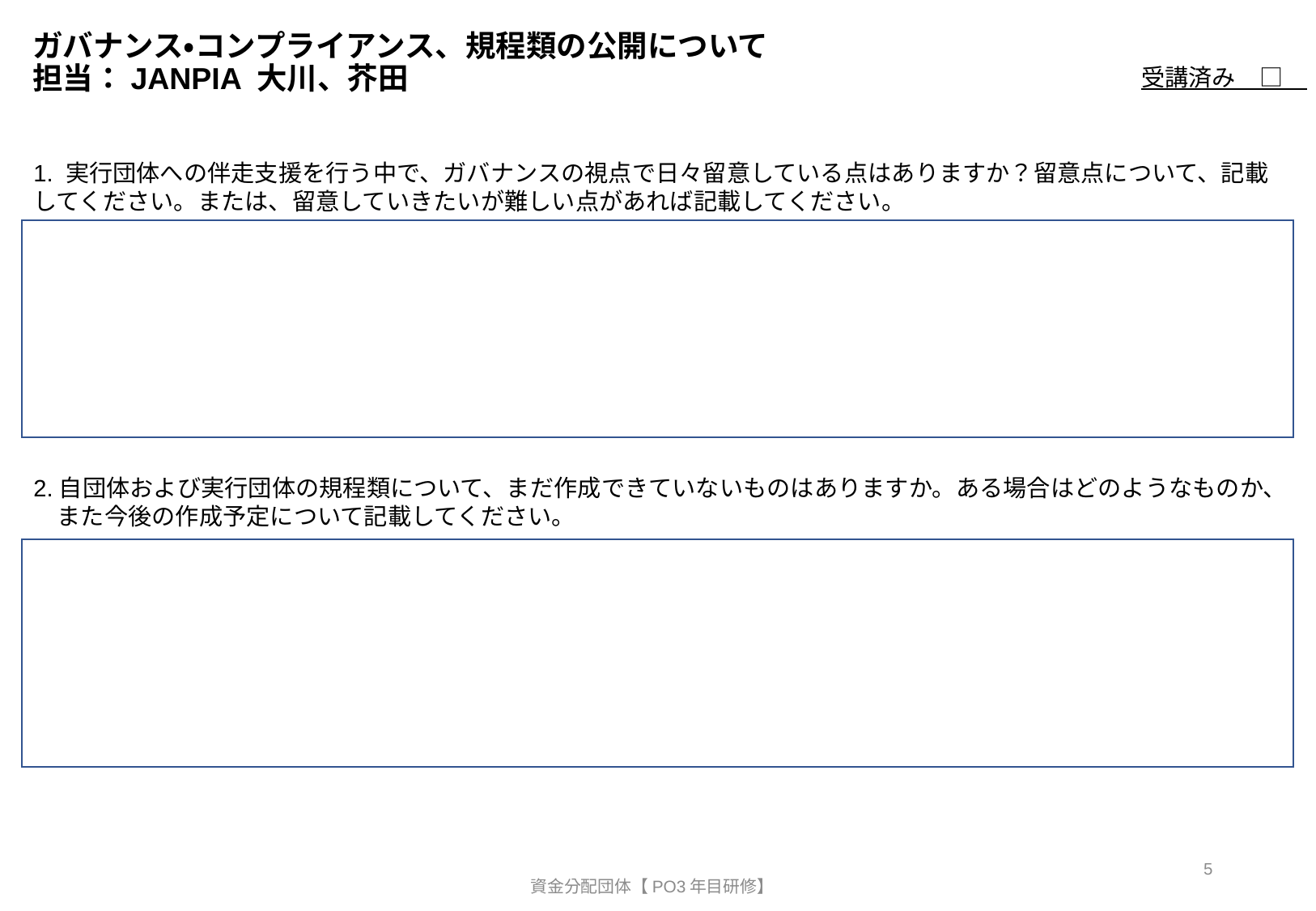

# ガバナンス・コンプライアンス、規程類の公開について 担当：JANPIA 大川、芥田
受講済み　□
1. 実行団体への伴走支援を行う中で、ガバナンスの視点で日々留意している点はありますか？留意点について、記載してください。または、留意していきたいが難しい点があれば記載してください。

2.自団体および実行団体の規程類について、まだ作成できていないものはありますか。ある場合はどのようなものか、　また今後の作成予定について記載してください。

5
資金分配団体【PO3年目研修】